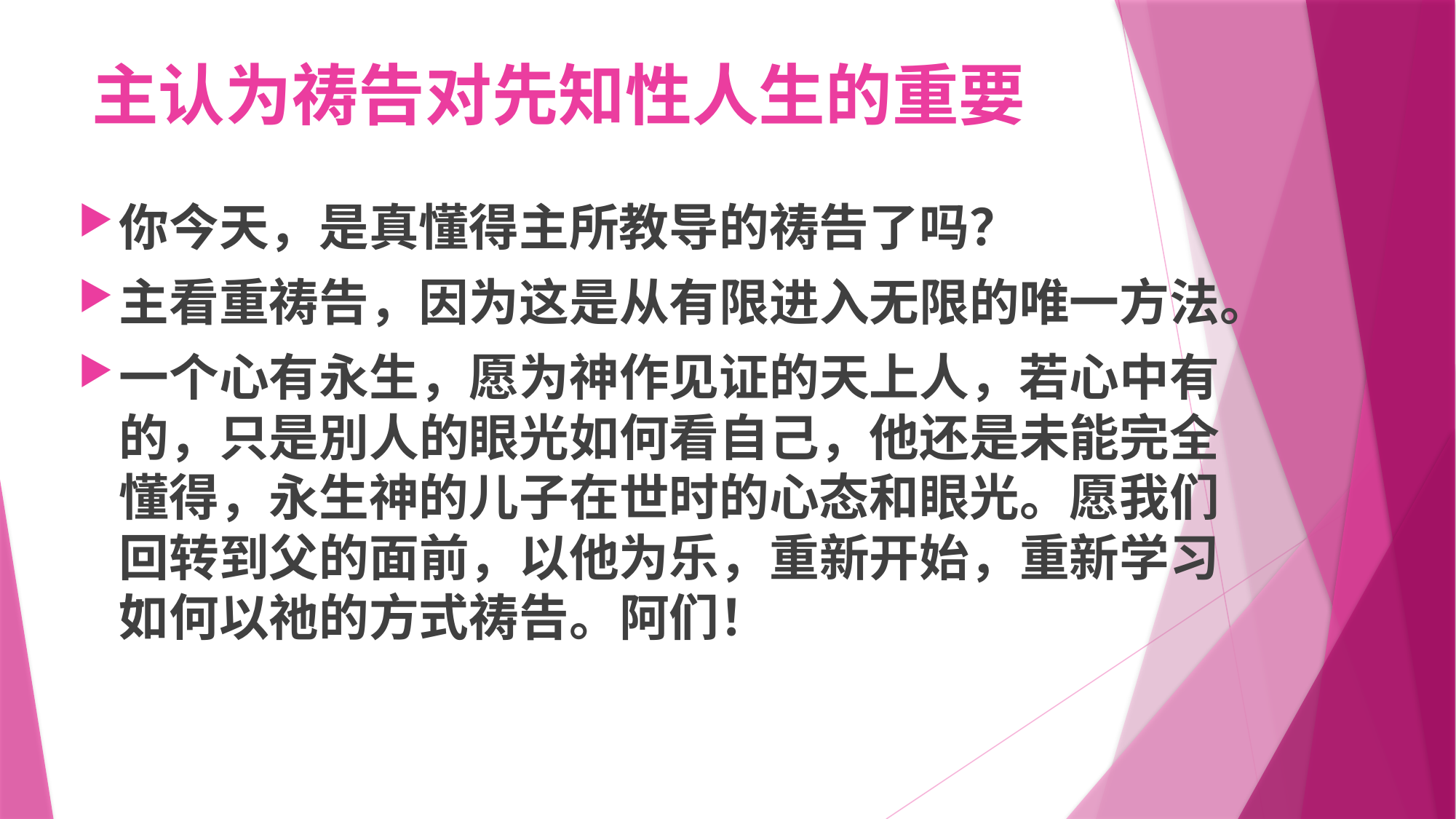

# 主认为祷告对先知性人生的重要
你今天，是真懂得主所教导的祷告了吗？
主看重祷告，因为这是从有限进入无限的唯一方法。
一个心有永生，愿为神作见证的天上人，若心中有的，只是別人的眼光如何看自己，他还是未能完全懂得，永生神的儿子在世时的心态和眼光。愿我们回转到父的面前，以他为乐，重新开始，重新学习如何以祂的方式祷告。阿们！